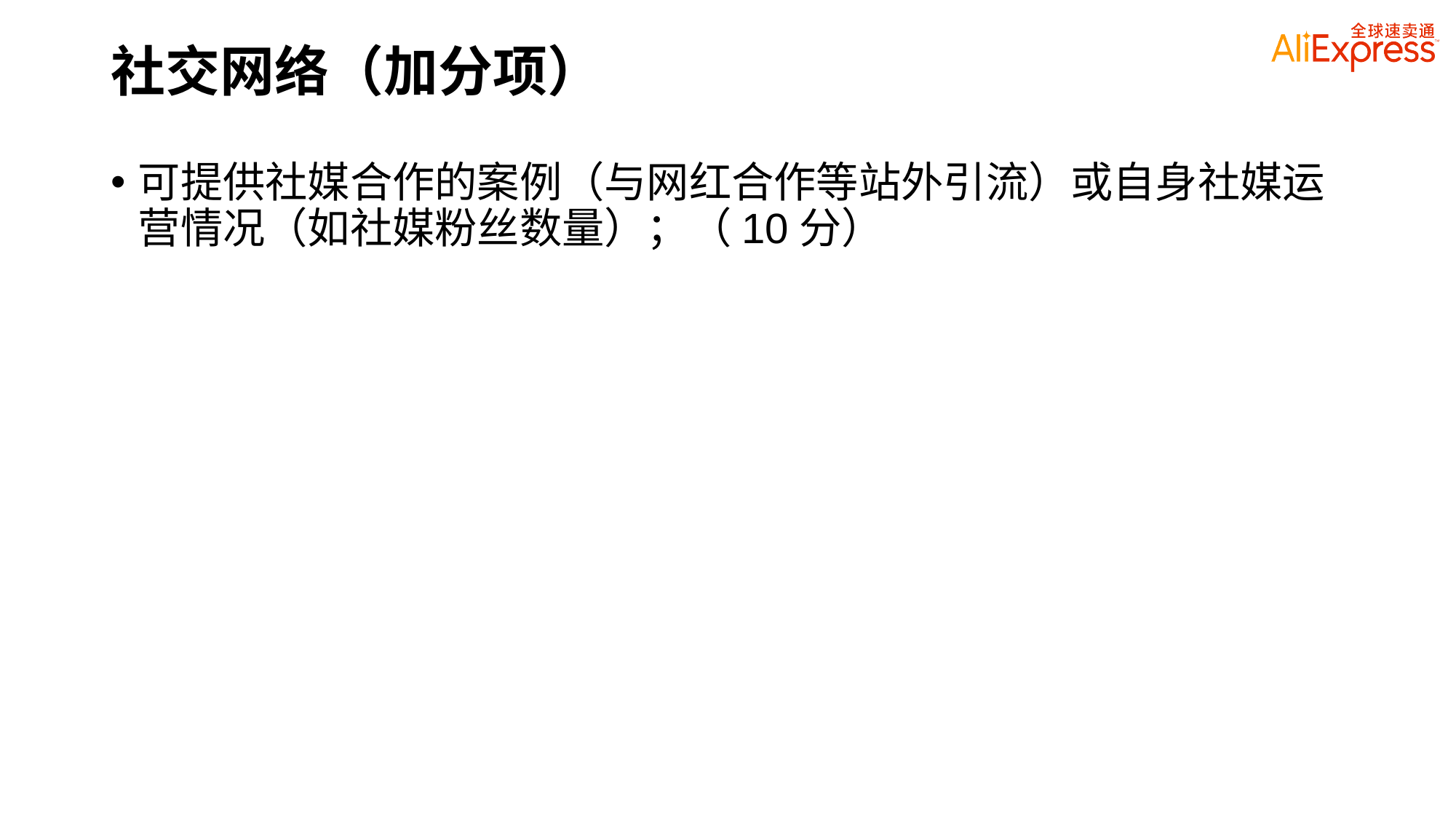

# 社交网络（加分项）
可提供社媒合作的案例（与网红合作等站外引流）或自身社媒运营情况（如社媒粉丝数量）；（10分）